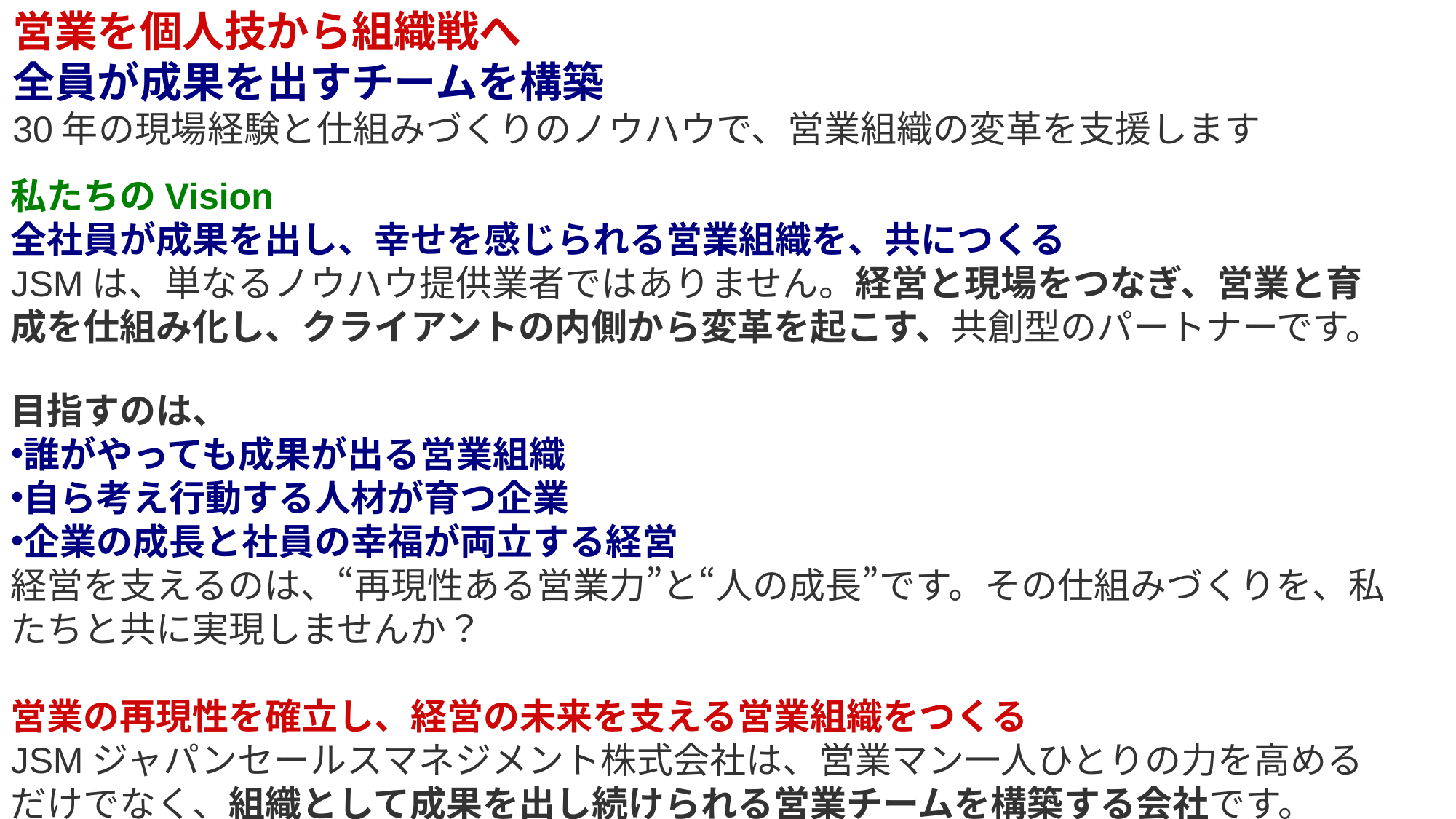

営業を個人技から組織戦へ
全員が成果を出すチームを構築
30年の現場経験と仕組みづくりのノウハウで、営業組織の変革を支援します
私たちのVision
全社員が成果を出し、幸せを感じられる営業組織を、共につくる
JSMは、単なるノウハウ提供業者ではありません。経営と現場をつなぎ、営業と育成を仕組み化し、クライアントの内側から変革を起こす、共創型のパートナーです。
目指すのは、
誰がやっても成果が出る営業組織
自ら考え行動する人材が育つ企業
企業の成長と社員の幸福が両立する経営
経営を支えるのは、“再現性ある営業力”と“人の成長”です。その仕組みづくりを、私たちと共に実現しませんか？

営業の再現性を確立し、経営の未来を支える営業組織をつくる
JSMジャパンセールスマネジメント株式会社は、営業マン一人ひとりの力を高めるだけでなく、組織として成果を出し続けられる営業チームを構築する会社です。